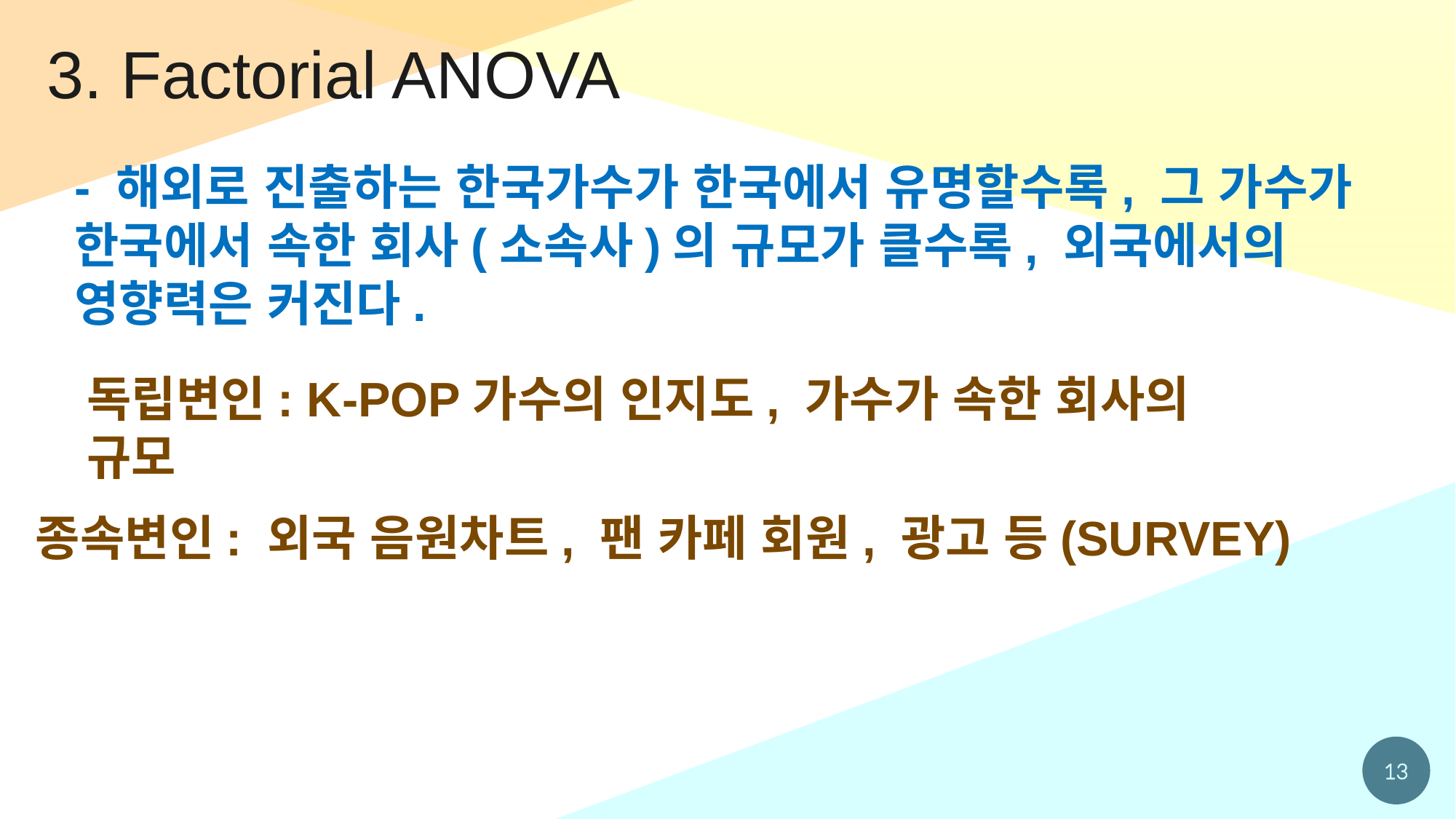

3. Factorial ANOVA
- 해외로 진출하는 한국가수가 한국에서 유명할수록, 그 가수가 한국에서 속한 회사(소속사)의 규모가 클수록, 외국에서의 영향력은 커진다.

독립변인: K-POP가수의 인지도, 가수가 속한 회사의 규모
종속변인: 외국 음원차트, 팬 카페 회원, 광고 등(SURVEY)
13